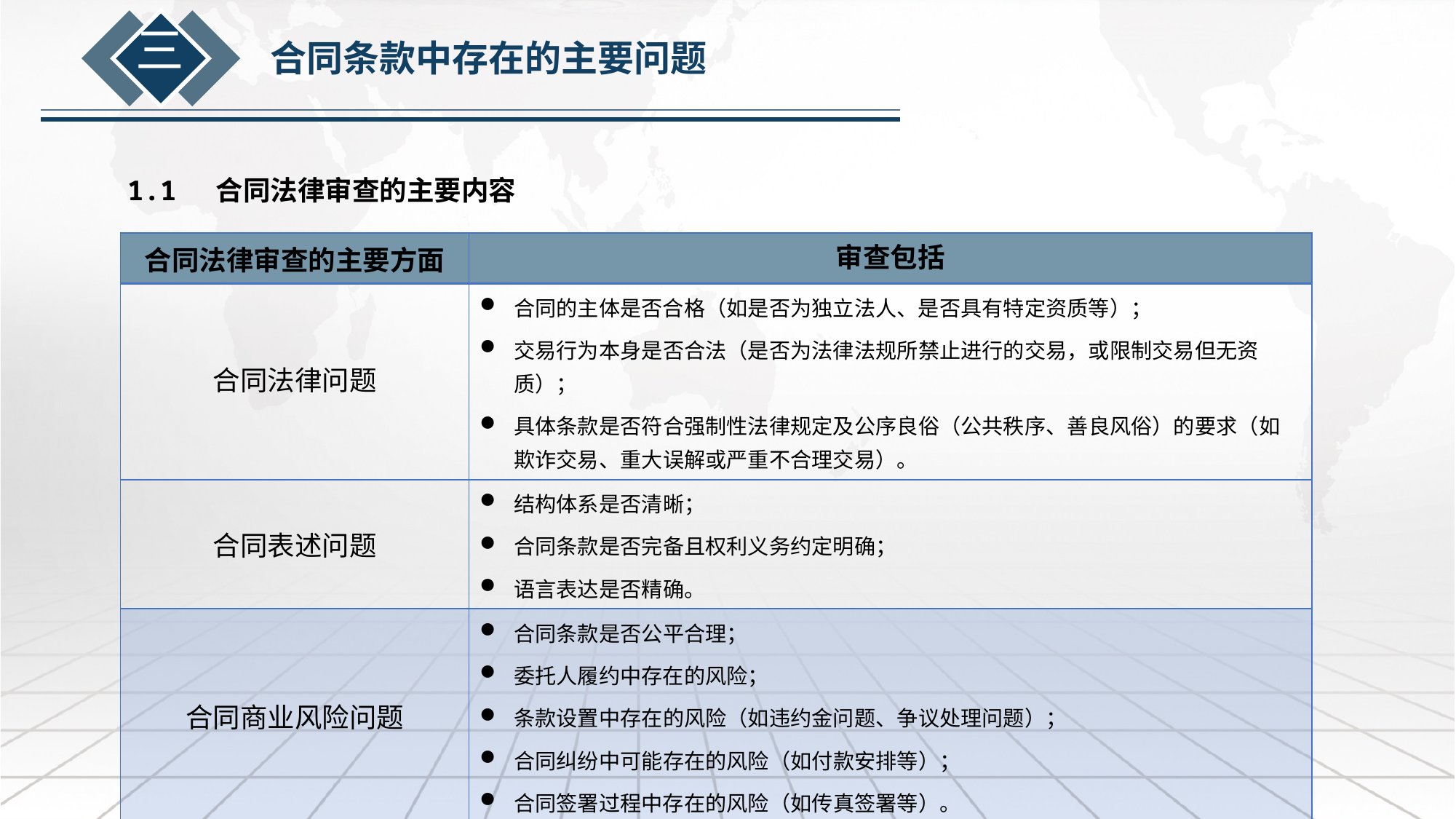

三

合同条款中存在的主要问题
1.1  合同法律审查的主要内容
| 合同法律审查的主要方面 | 审查包括 |
| --- | --- |
| 合同法律问题 | 合同的主体是否合格（如是否为独立法人、是否具有特定资质等）； 交易行为本身是否合法（是否为法律法规所禁止进行的交易，或限制交易但无资质）； 具体条款是否符合强制性法律规定及公序良俗（公共秩序、善良风俗）的要求（如欺诈交易、重大误解或严重不合理交易）。 |
| 合同表述问题 | 结构体系是否清晰； 合同条款是否完备且权利义务约定明确； 语言表达是否精确。 |
| 合同商业风险问题 | 合同条款是否公平合理； 委托人履约中存在的风险； 条款设置中存在的风险（如违约金问题、争议处理问题）； 合同纠纷中可能存在的风险（如付款安排等）； 合同签署过程中存在的风险（如传真签署等）。 |